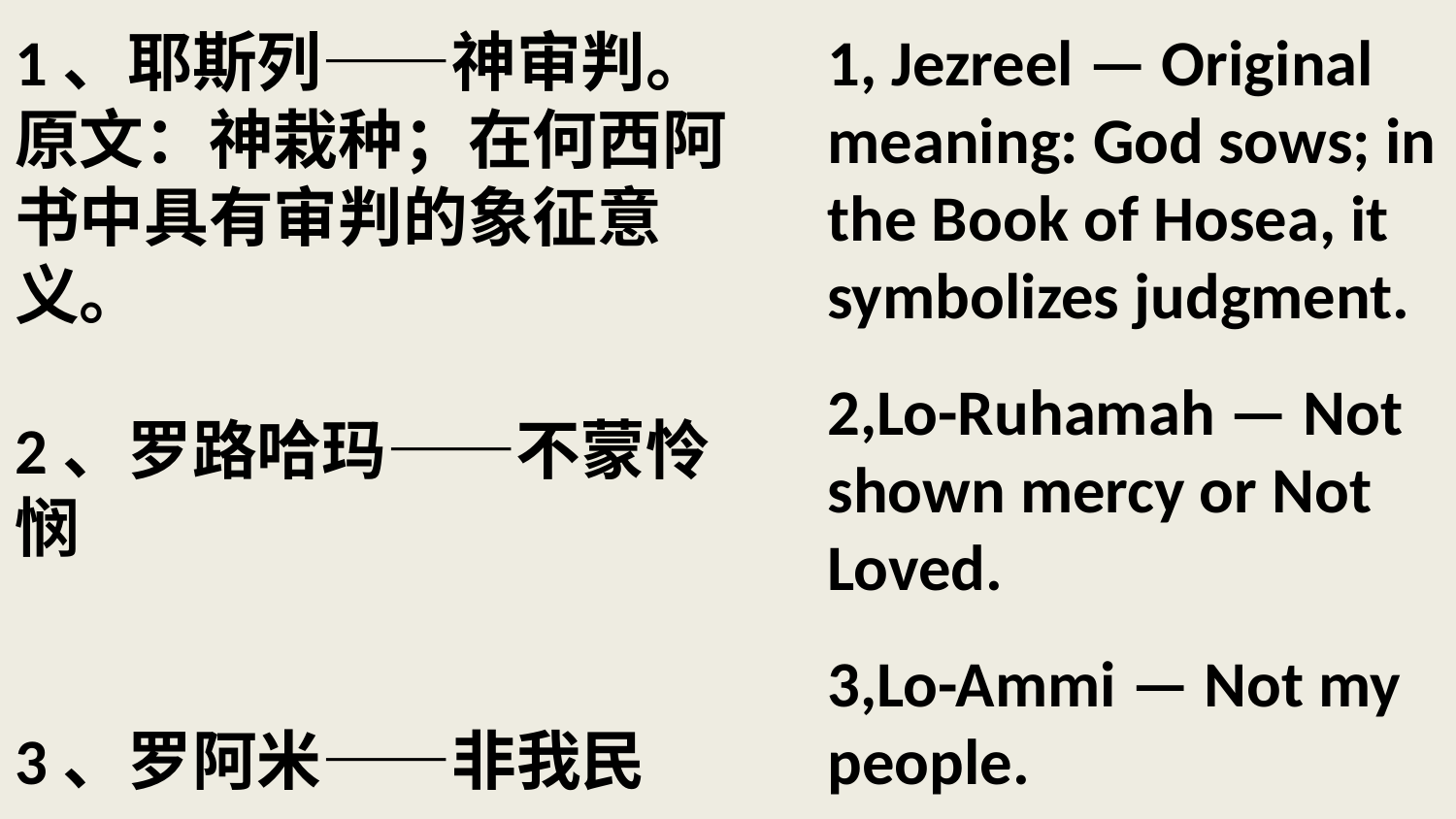

# 1、耶斯列——神审判。原文：神栽种；在何西阿书中具有审判的象征意义。 2、罗路哈玛——不蒙怜悯 3、罗阿米——非我民
1, Jezreel — Original meaning: God sows; in the Book of Hosea, it symbolizes judgment.

2,Lo-Ruhamah — Not shown mercy or Not Loved.

3,Lo-Ammi — Not my people.